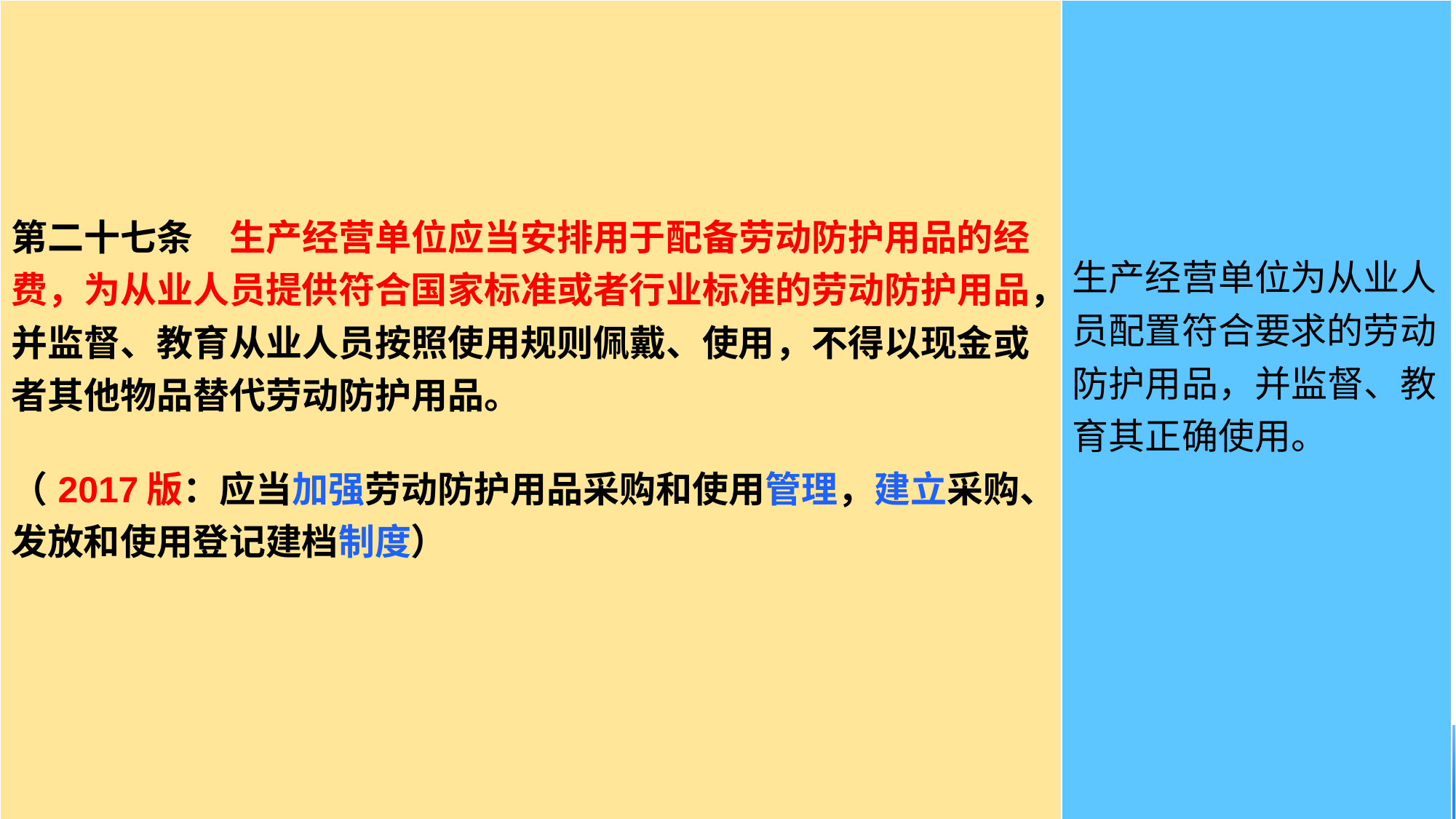

| 第二十七条　生产经营单位应当安排用于配备劳动防护用品的经费，为从业人员提供符合国家标准或者行业标准的劳动防护用品，并监督、教育从业人员按照使用规则佩戴、使用，不得以现金或者其他物品替代劳动防护用品。 （2017版：应当加强劳动防护用品采购和使用管理，建立采购、发放和使用登记建档制度） | 生产经营单位为从业人员配置符合要求的劳动防护用品，并监督、教育其正确使用。 |
| --- | --- |
#